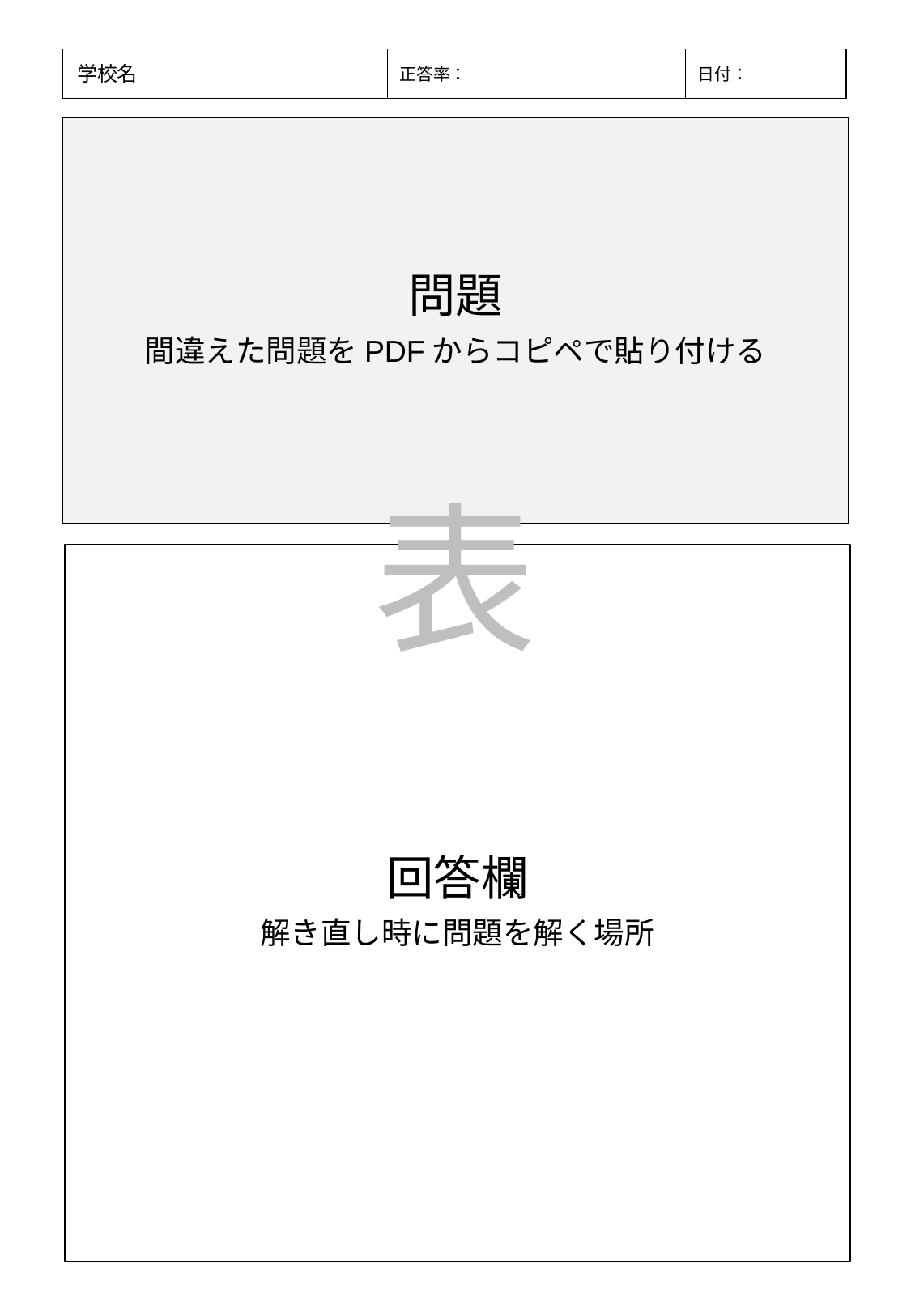

学校名
問題
間違えた問題をPDFからコピペで貼り付ける
表
回答欄
解き直し時に問題を解く場所